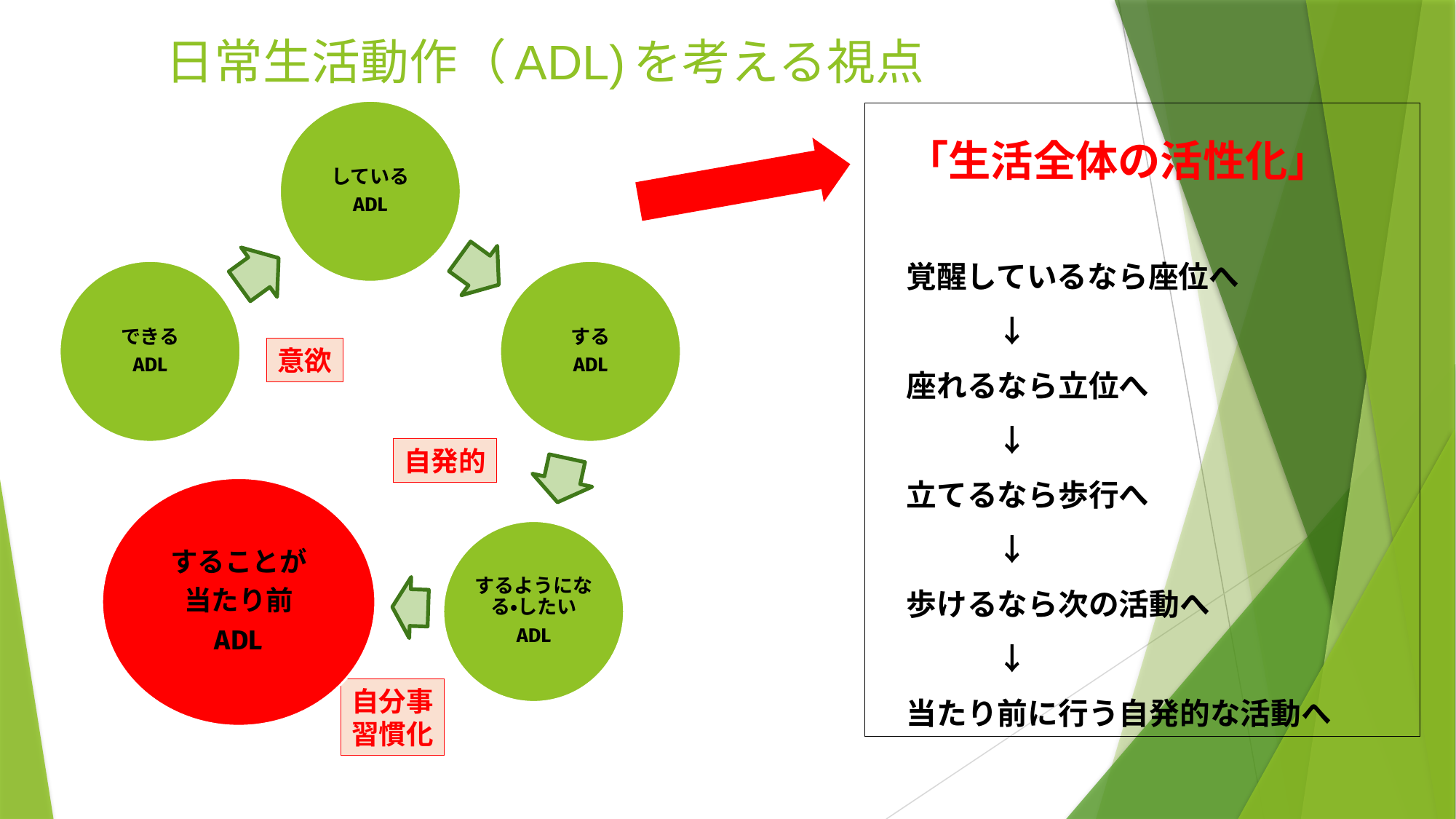

# 日常生活動作（ADL)を考える視点
　「生活全体の活性化」

　覚醒しているなら座位へ
　　　　↓
　座れるなら立位へ
　　　　↓
　立てるなら歩行へ
　　　　↓
　歩けるなら次の活動へ
　　　　↓
　当たり前に行う自発的な活動へ
している
ADL

する
ADL

するようになる・したい
ADL

することが
当たり前
ADL

できる
ADL

意欲
自発的
自分事
習慣化